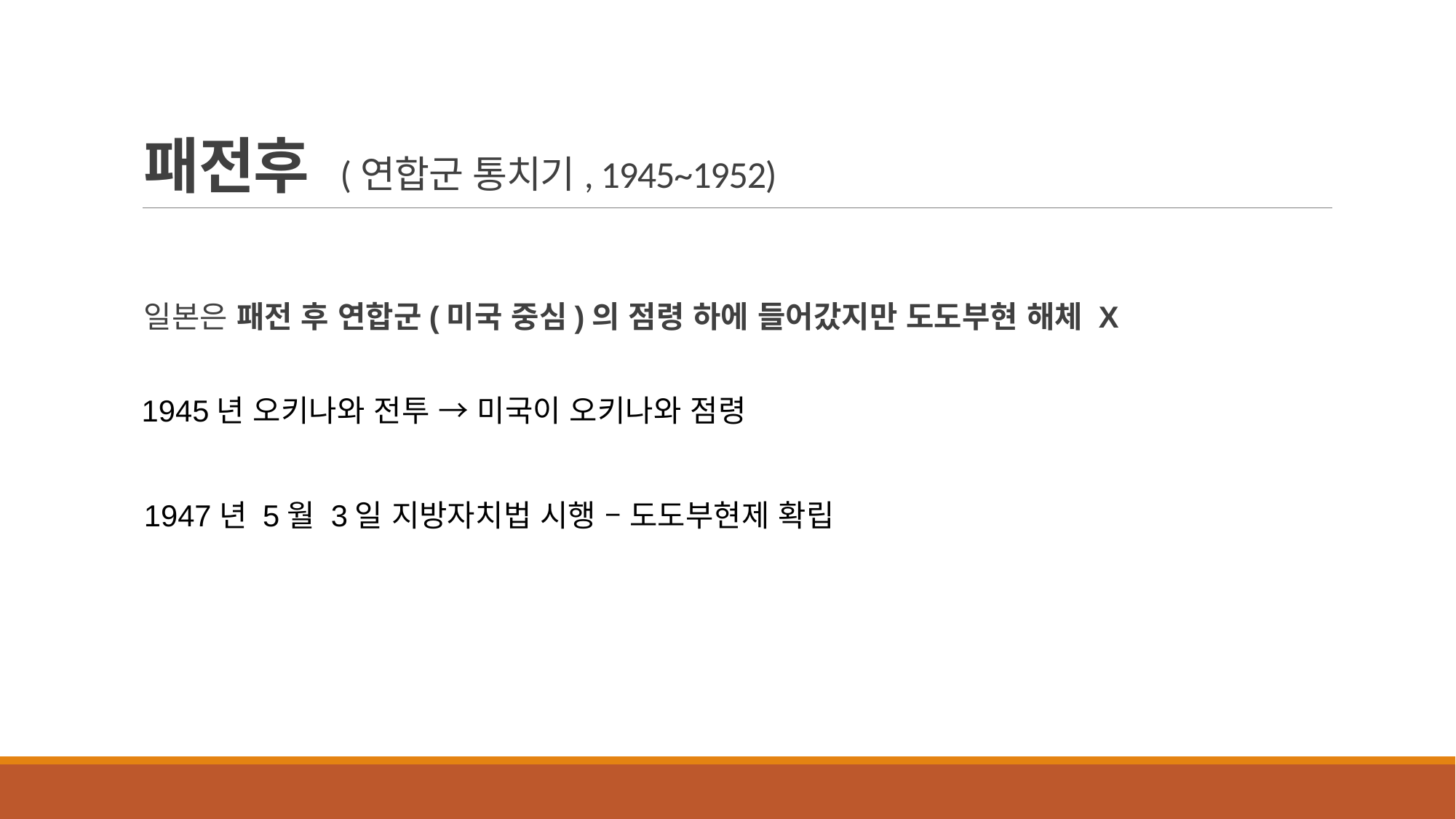

# 패전후 (연합군 통치기, 1945~1952)
일본은 패전 후 연합군(미국 중심)의 점령 하에 들어갔지만 도도부현 해체 X

 1945년 오키나와 전투 → 미국이 오키나와 점령

1947년 5월 3일 지방자치법 시행 – 도도부현제 확립